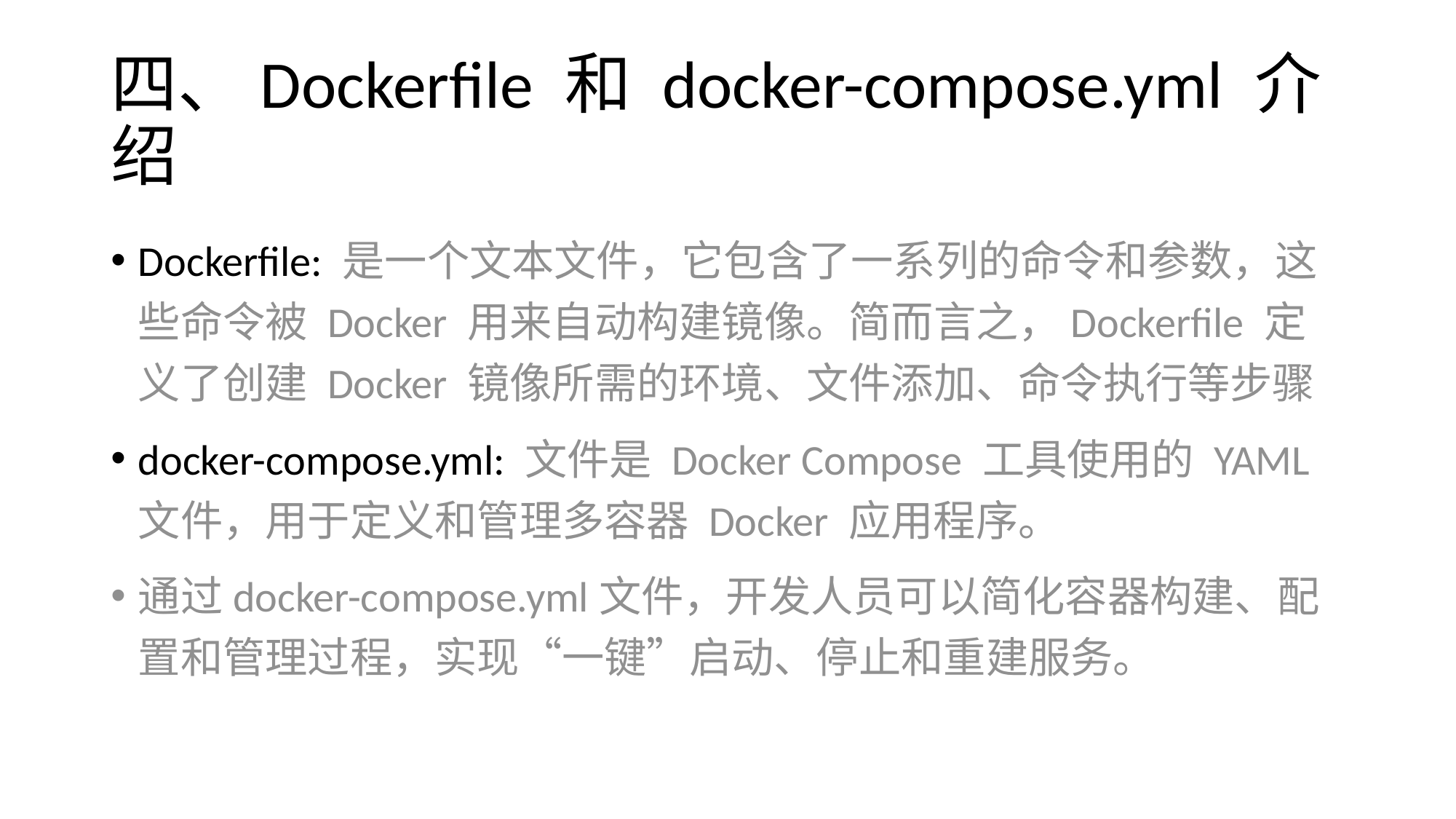

# 四、Dockerfile 和 docker-compose.yml 介绍
Dockerfile: 是一个文本文件，它包含了一系列的命令和参数，这些命令被 Docker 用来自动构建镜像。简而言之，Dockerfile 定义了创建 Docker 镜像所需的环境、文件添加、命令执行等步骤
docker-compose.yml: 文件是 Docker Compose 工具使用的 YAML 文件，用于定义和管理多容器 Docker 应用程序。
通过docker-compose.yml文件，开发人员可以简化容器构建、配置和管理过程，实现“一键”启动、停止和重建服务。